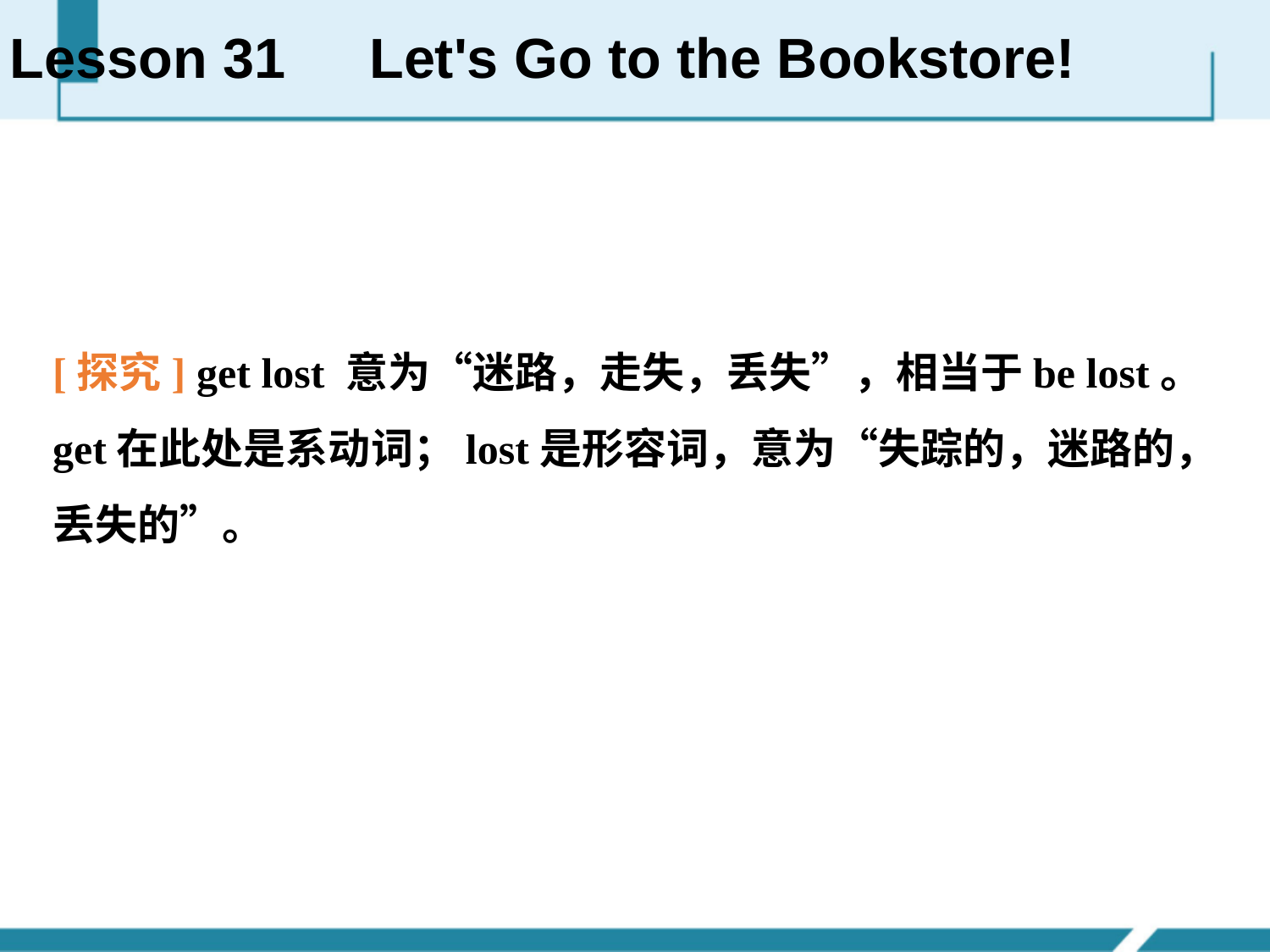

Lesson 31　Let's Go to the Bookstore!
[探究] get lost 意为“迷路，走失，丢失”，相当于be lost。get在此处是系动词；lost是形容词，意为“失踪的，迷路的，丢失的”。